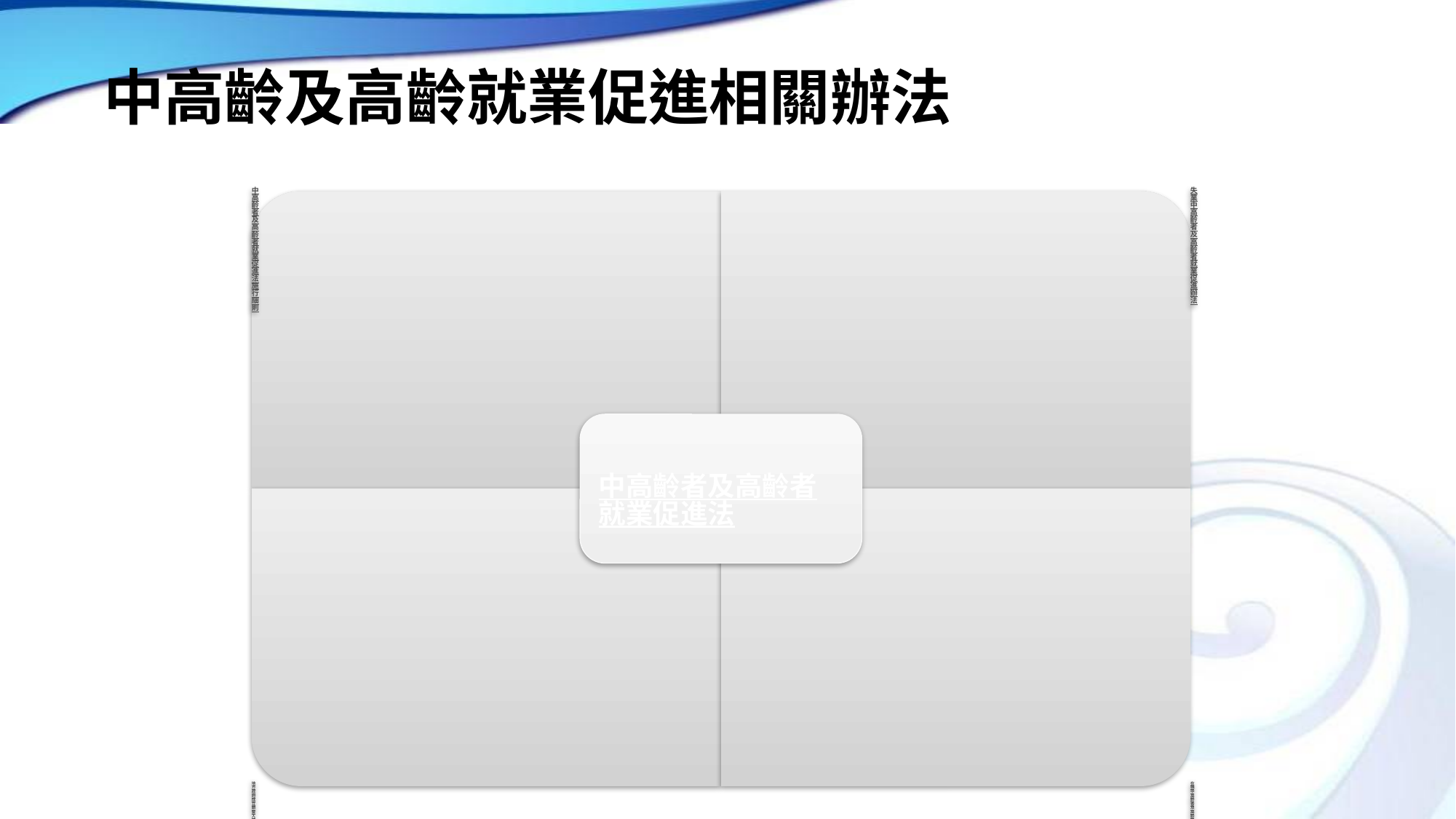

# 中高齡及高齡就業促進相關辦法
中高齡者及高齡者就業促進法
中高齡者及高齡者就業促進法施行細則
失業中高齡者及高齡者就業促進辦法